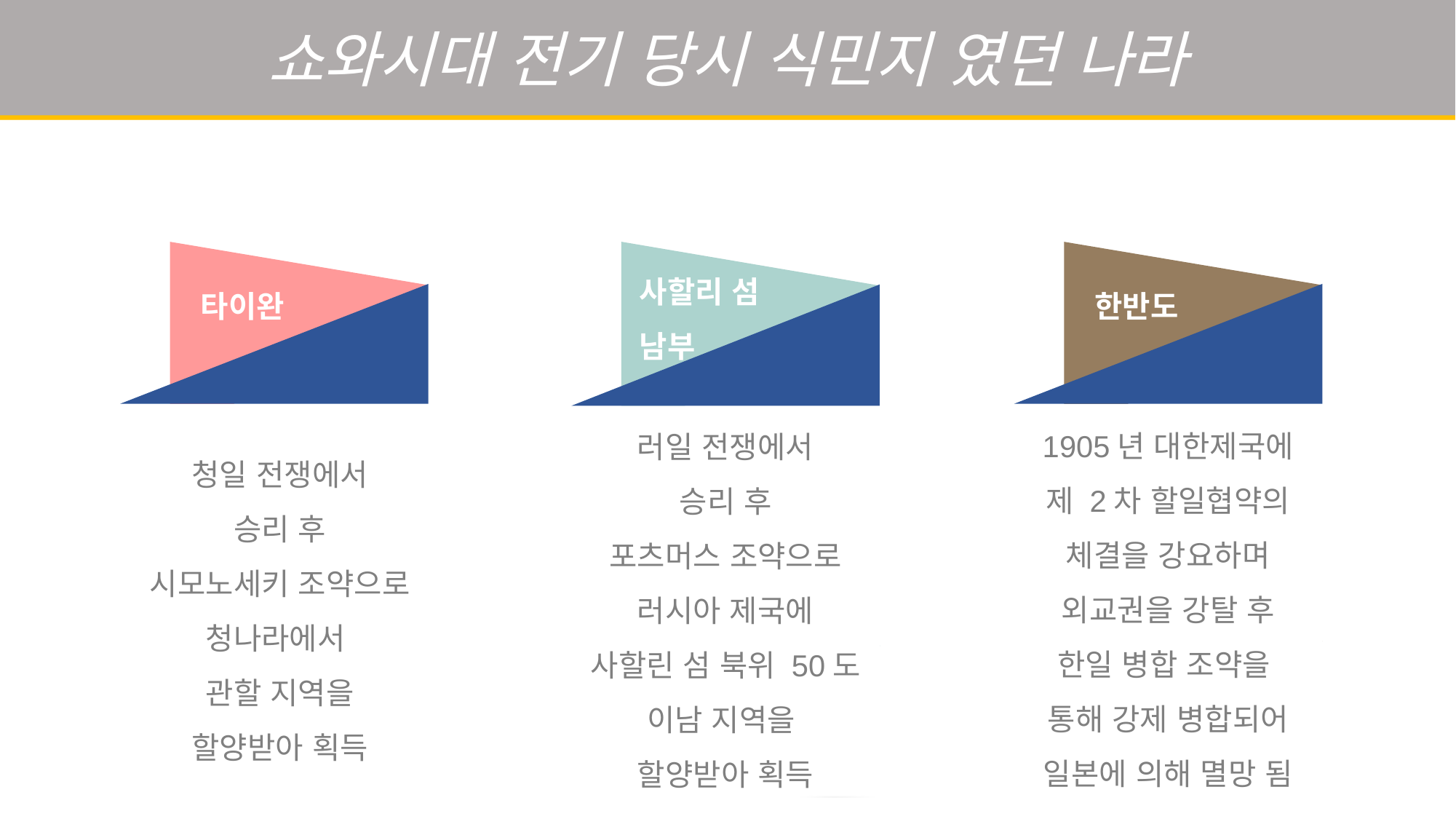

쇼와시대 전기 당시 식민지 였던 나라

타이완

사할리 섬 남부

러일 전쟁에서
승리 후
포츠머스 조약으로
러시아 제국에
사할린 섬 북위 50도
이남 지역을
할양받아 획득

한반도

1905년 대한제국에
제 2차 할일협약의
체결을 강요하며
외교권을 강탈 후
한일 병합 조약을
통해 강제 병합되어
일본에 의해 멸망 됨

청일 전쟁에서
승리 후
시모노세키 조약으로
청나라에서
관할 지역을
할양받아 획득